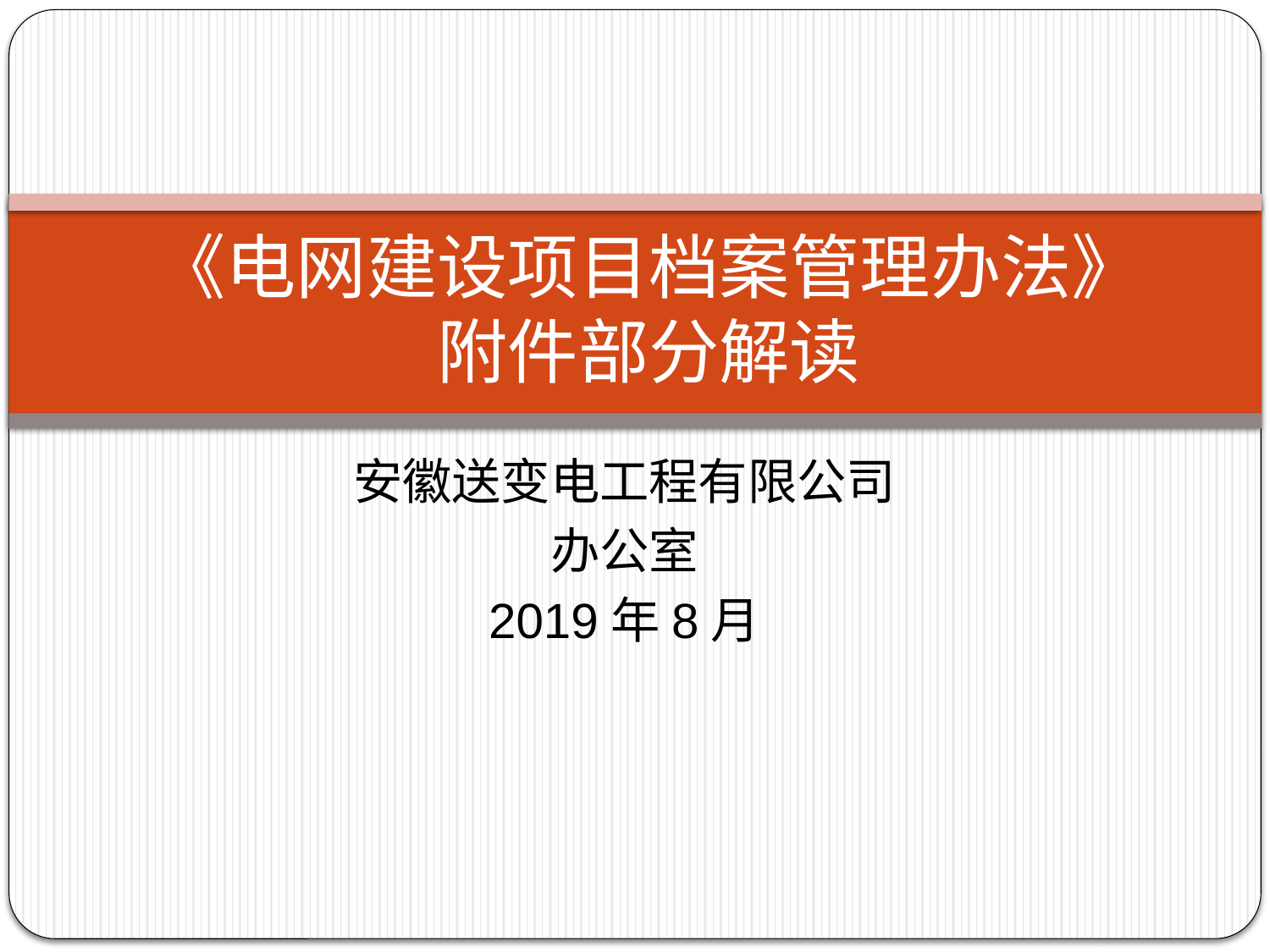

# 《电网建设项目档案管理办法》附件部分解读
安徽送变电工程有限公司
办公室
2019年8月